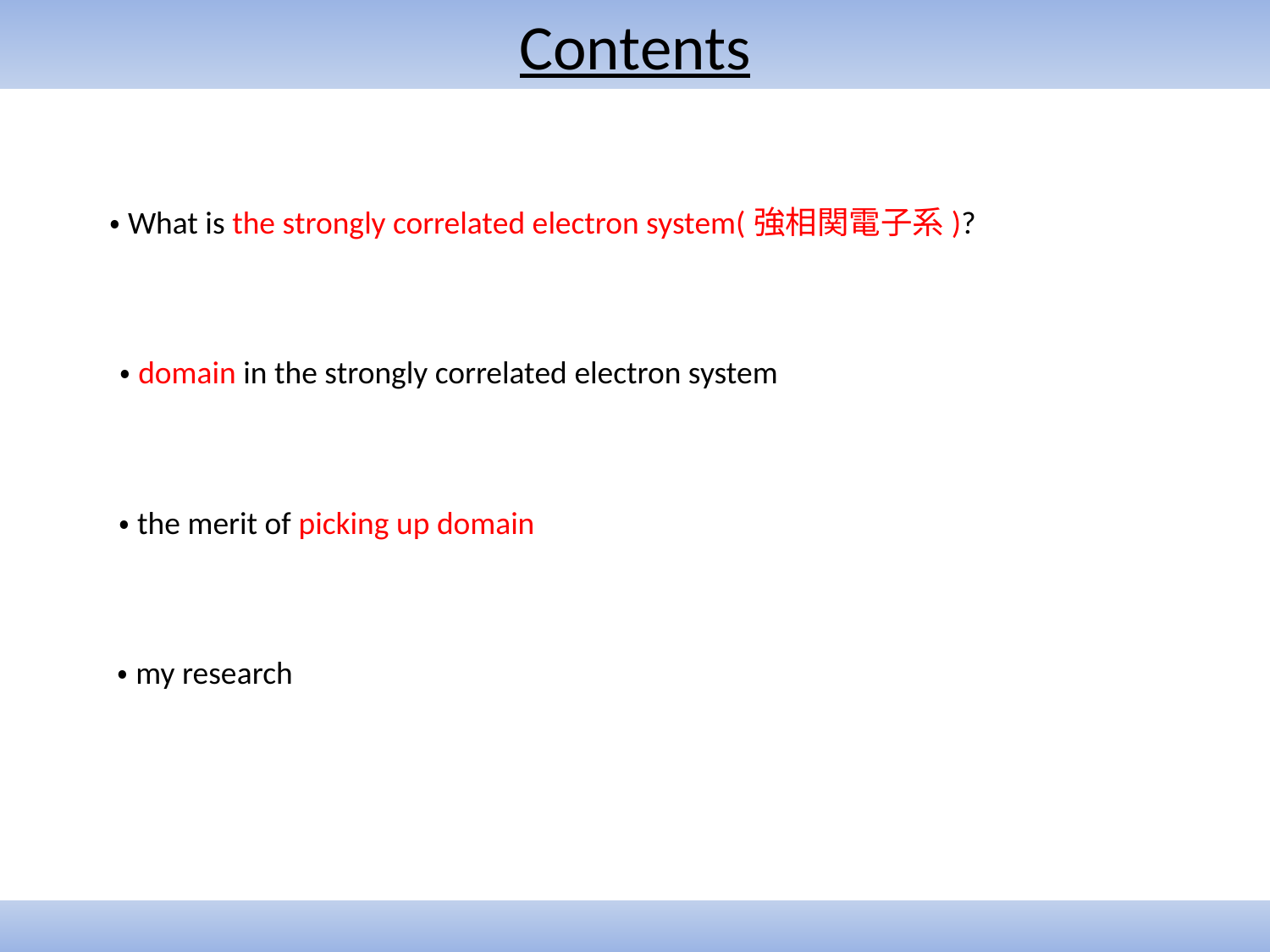

Contents
・What is the strongly correlated electron system(強相関電子系)?
・domain in the strongly correlated electron system
・the merit of picking up domain
・my research